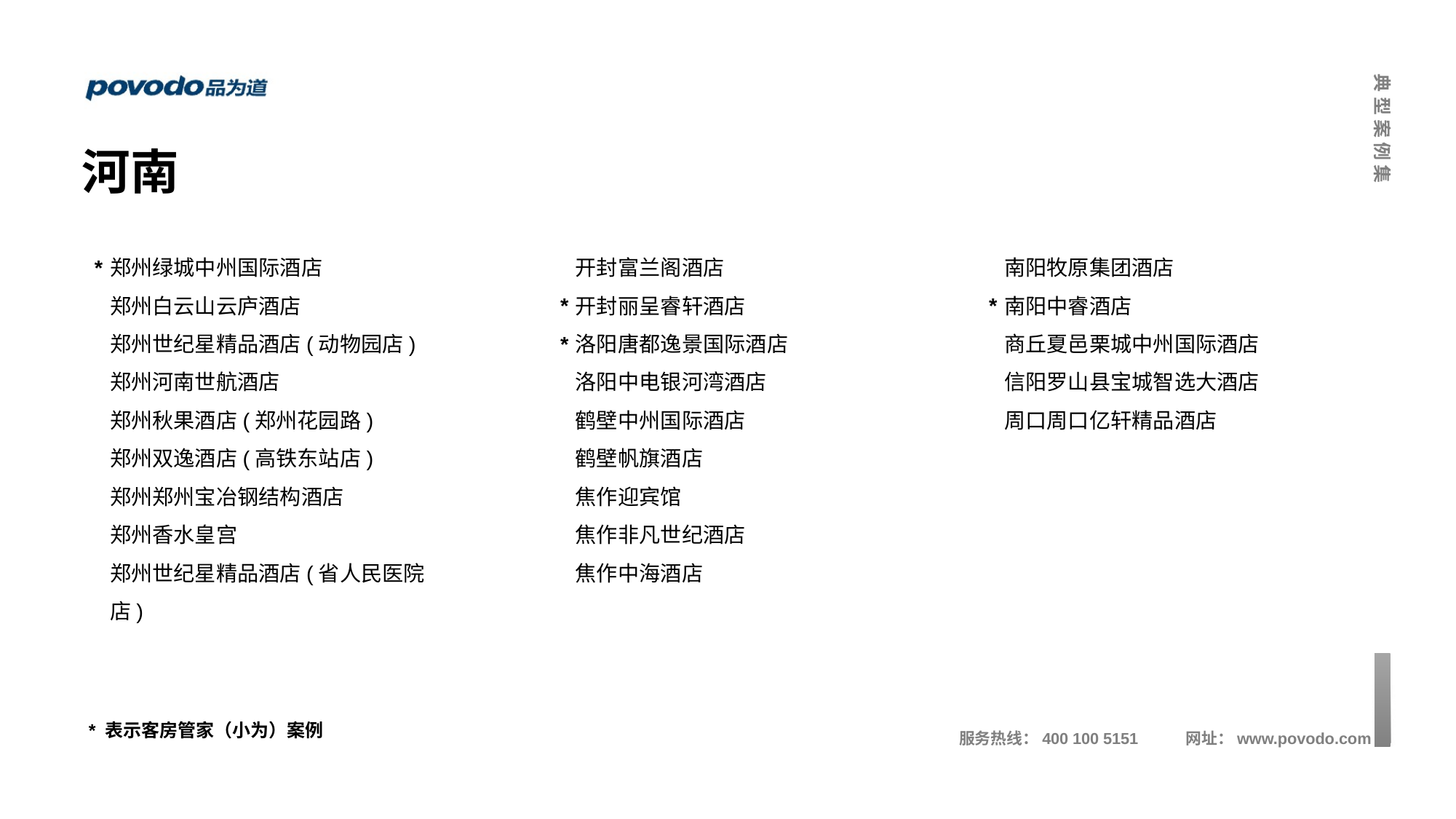

河南
*
郑州绿城中州国际酒店
郑州白云山云庐酒店
郑州世纪星精品酒店(动物园店)
郑州河南世航酒店
郑州秋果酒店(郑州花园路)
郑州双逸酒店(高铁东站店)
郑州郑州宝冶钢结构酒店
郑州香水皇宫
郑州世纪星精品酒店(省人民医院店)
开封富兰阁酒店
开封丽呈睿轩酒店
洛阳唐都逸景国际酒店
洛阳中电银河湾酒店
鹤壁中州国际酒店
鹤壁帆旗酒店
焦作迎宾馆
焦作非凡世纪酒店
焦作中海酒店

南阳牧原集团酒店
南阳中睿酒店
商丘夏邑栗城中州国际酒店
信阳罗山县宝城智选大酒店
周口周口亿轩精品酒店
*
*
*